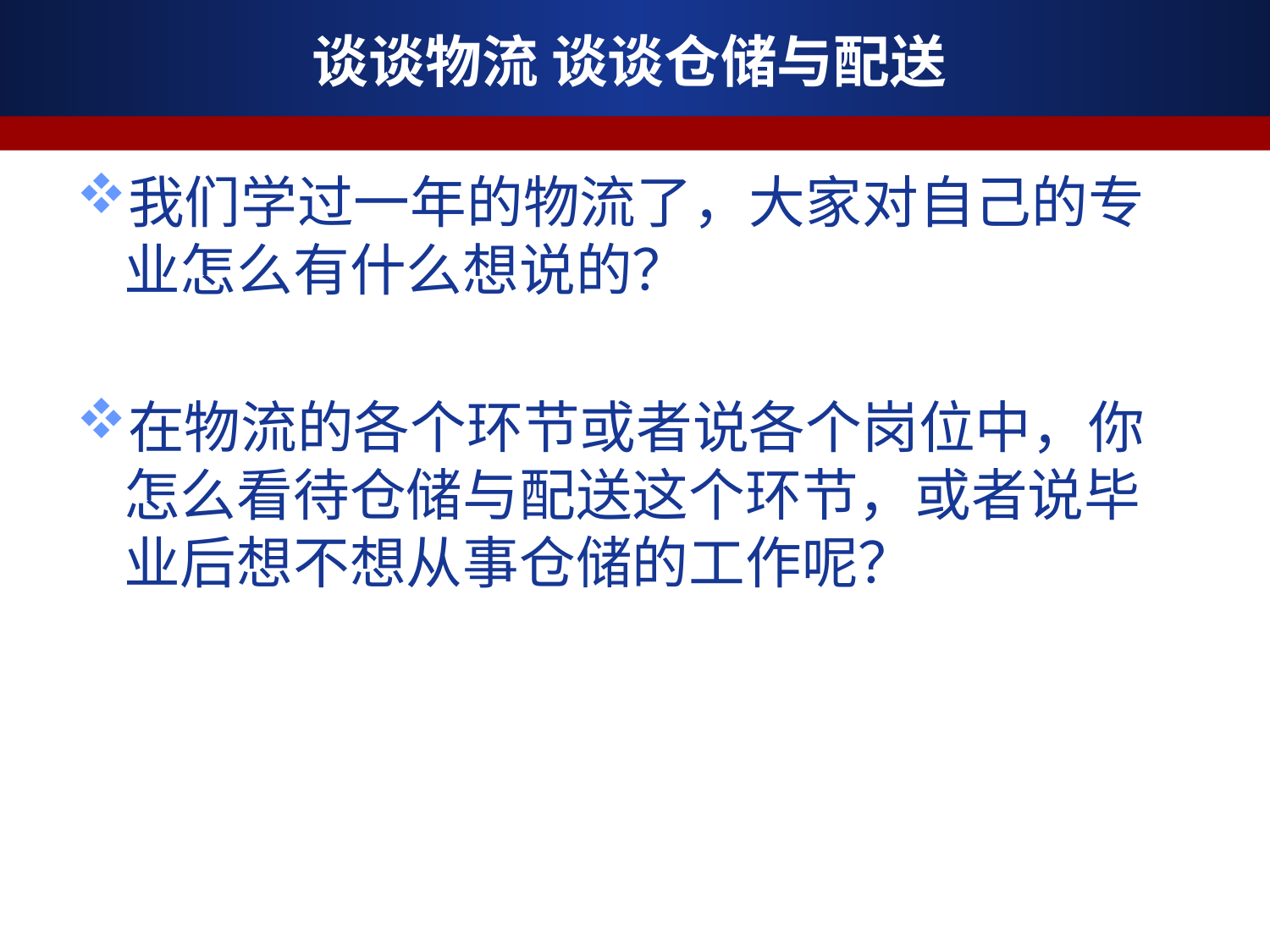

# 谈谈物流 谈谈仓储与配送
我们学过一年的物流了，大家对自己的专业怎么有什么想说的？

在物流的各个环节或者说各个岗位中，你怎么看待仓储与配送这个环节，或者说毕业后想不想从事仓储的工作呢？